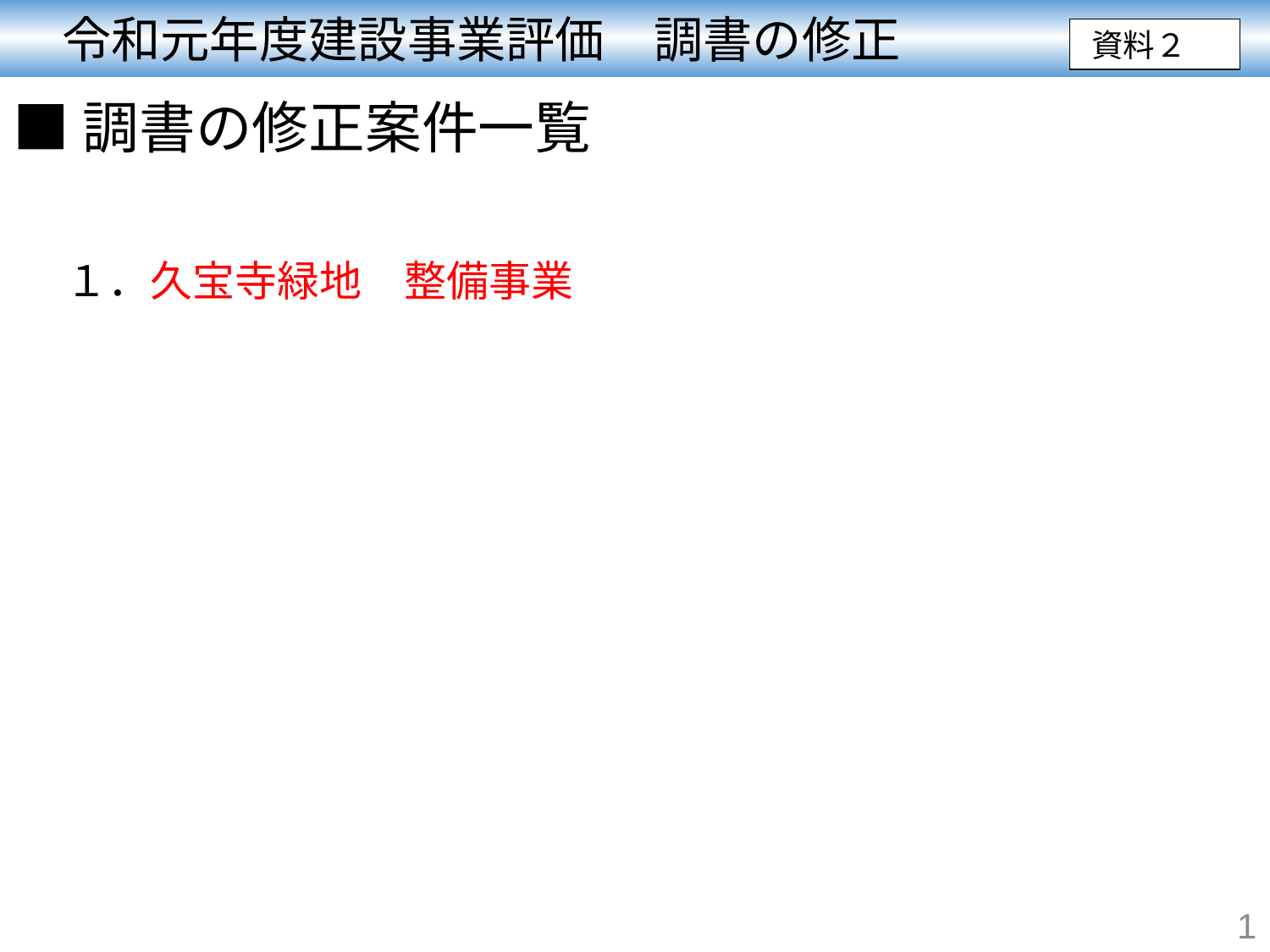

令和元年度建設事業評価　調書の修正
資料２
# ■調書の修正案件一覧
１．久宝寺緑地　整備事業

1